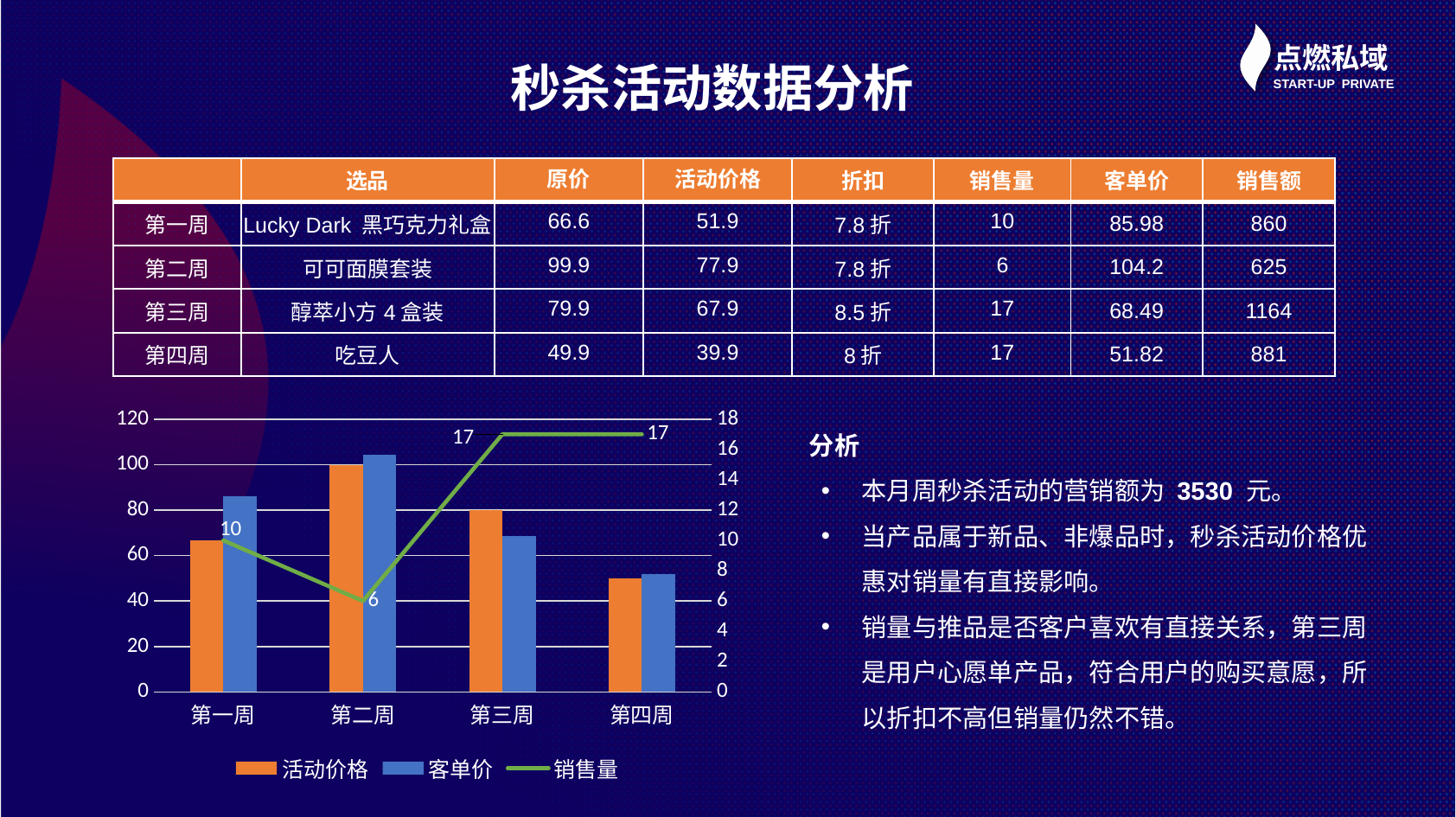

秒杀活动数据分析
|  | 选品 | 原价 | 活动价格 | 折扣 | 销售量 | 客单价 | 销售额 |
| --- | --- | --- | --- | --- | --- | --- | --- |
| 第一周 | Lucky Dark 黑巧克力礼盒 | 66.6 | 51.9 | 7.8折 | 10 | 85.98 | 860 |
| 第二周 | 可可面膜套装 | 99.9 | 77.9 | 7.8折 | 6 | 104.2 | 625 |
| 第三周 | 醇萃小方4盒装 | 79.9 | 67.9 | 8.5折 | 17 | 68.49 | 1164 |
| 第四周 | 吃豆人 | 49.9 | 39.9 | 8折 | 17 | 51.82 | 881 |

### Chart

| Category | 活动价格 | 客单价 | 销售量 |
|---|---|---|---|
| 第一周 | 66.6 | 85.98 | 10.0 |
| 第二周 | 99.9 | 104.2 | 6.0 |
| 第三周 | 79.9 | 68.49 | 17.0 |
| 第四周 | 49.9 | 51.82 | 17.0 |
        分析
本月周秒杀活动的营销额为 3530 元。
当产品属于新品、非爆品时，秒杀活动价格优惠对销量有直接影响。
销量与推品是否客户喜欢有直接关系，第三周是用户心愿单产品，符合用户的购买意愿，所以折扣不高但销量仍然不错。